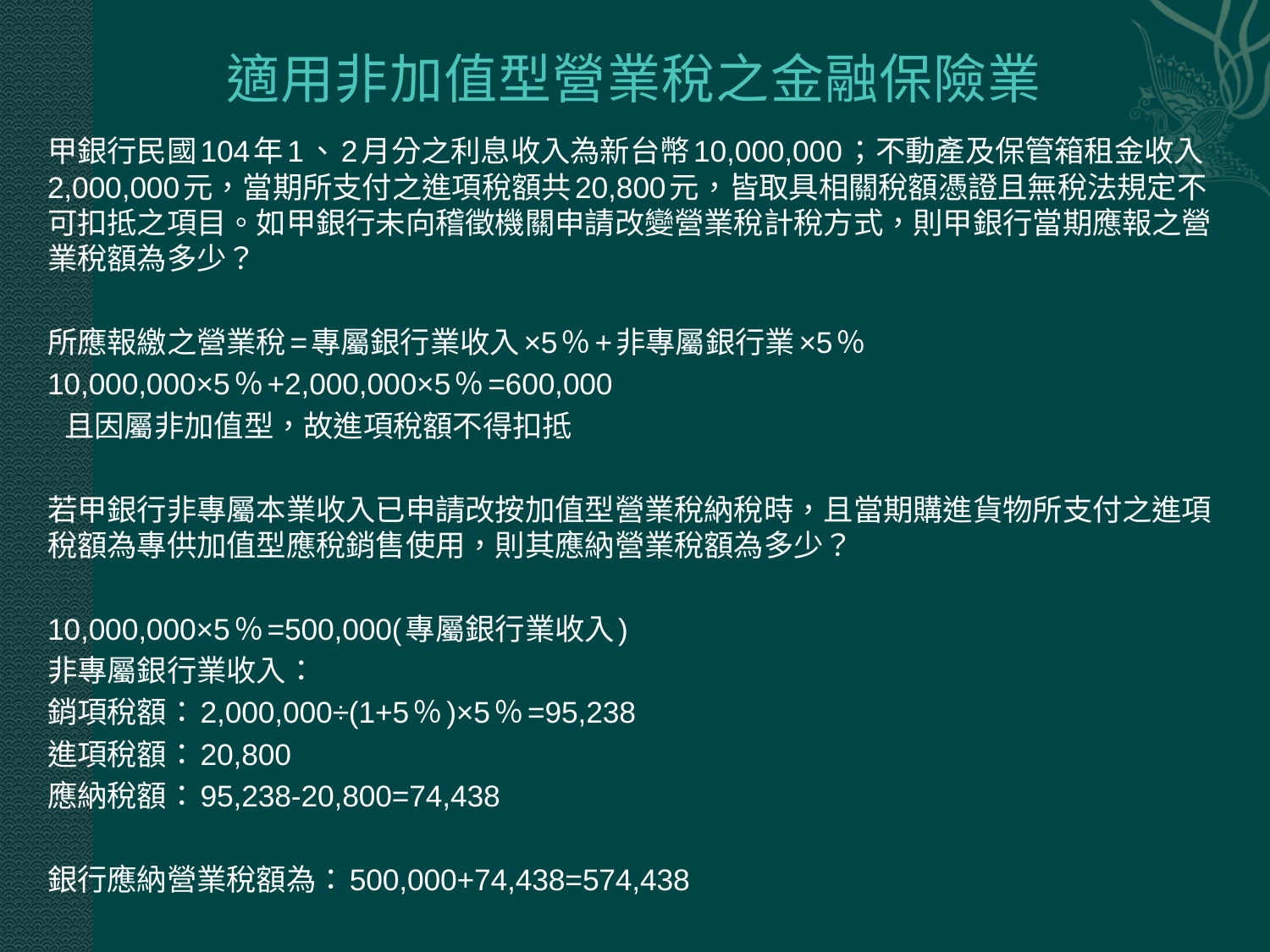

# 適用非加值型營業稅之金融保險業
甲銀行民國104年1、2月分之利息收入為新台幣10,000,000；不動產及保管箱租金收入2,000,000元，當期所支付之進項稅額共20,800元，皆取具相關稅額憑證且無稅法規定不可扣抵之項目。如甲銀行未向稽徵機關申請改變營業稅計稅方式，則甲銀行當期應報之營業稅額為多少？

所應報繳之營業稅=專屬銀行業收入×5％+非專屬銀行業×5％
10,000,000×5％+2,000,000×5％=600,000
  且因屬非加值型，故進項稅額不得扣抵

若甲銀行非專屬本業收入已申請改按加值型營業稅納稅時，且當期購進貨物所支付之進項稅額為專供加值型應稅銷售使用，則其應納營業稅額為多少？

10,000,000×5％=500,000(專屬銀行業收入)
非專屬銀行業收入：
銷項稅額：2,000,000÷(1+5％)×5％=95,238
進項稅額：20,800
應納稅額：95,238-20,800=74,438

銀行應納營業稅額為：500,000+74,438=574,438